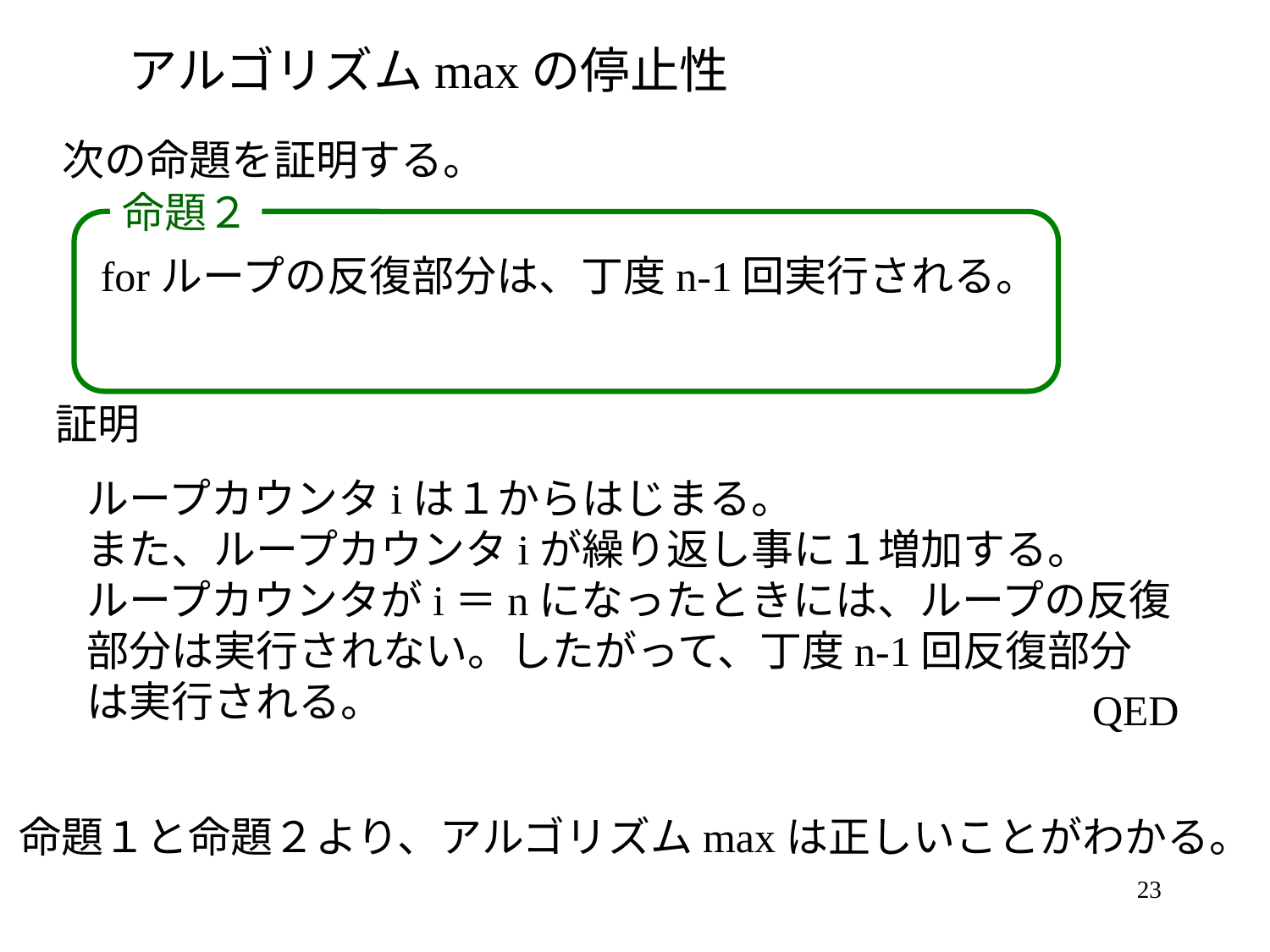

# アルゴリズムmaxの停止性
次の命題を証明する。
命題２

forループの反復部分は、丁度n-1回実行される。
証明
ループカウンタiは１からはじまる。
また、ループカウンタiが繰り返し事に１増加する。
ループカウンタがi＝nになったときには、ループの反復
部分は実行されない。したがって、丁度n-1回反復部分は実行される。
QED
命題１と命題２より、アルゴリズムmaxは正しいことがわかる。
23